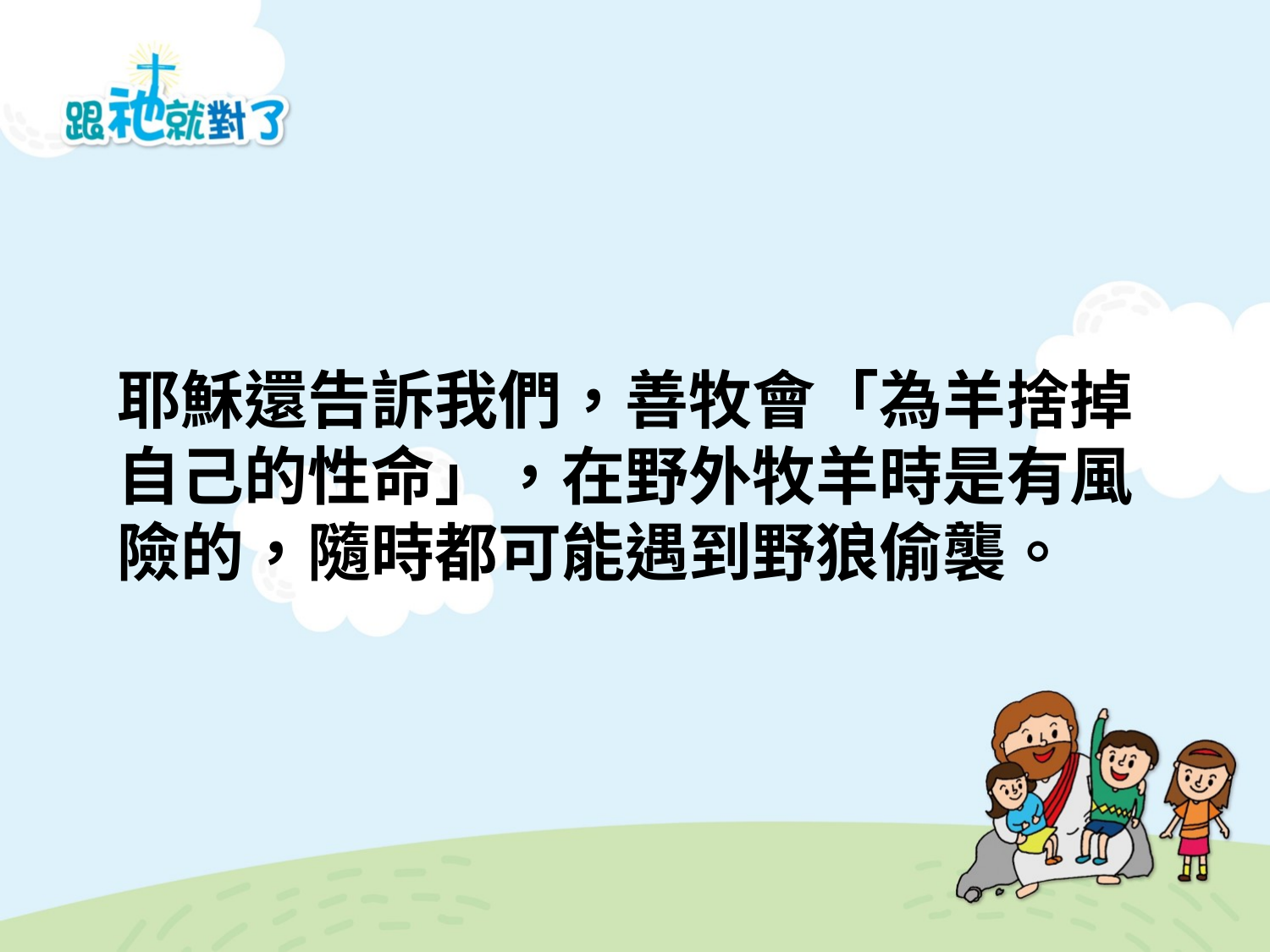

耶穌還告訴我們，善牧會「為羊捨掉自己的性命」，在野外牧羊時是有風險的，隨時都可能遇到野狼偷襲。